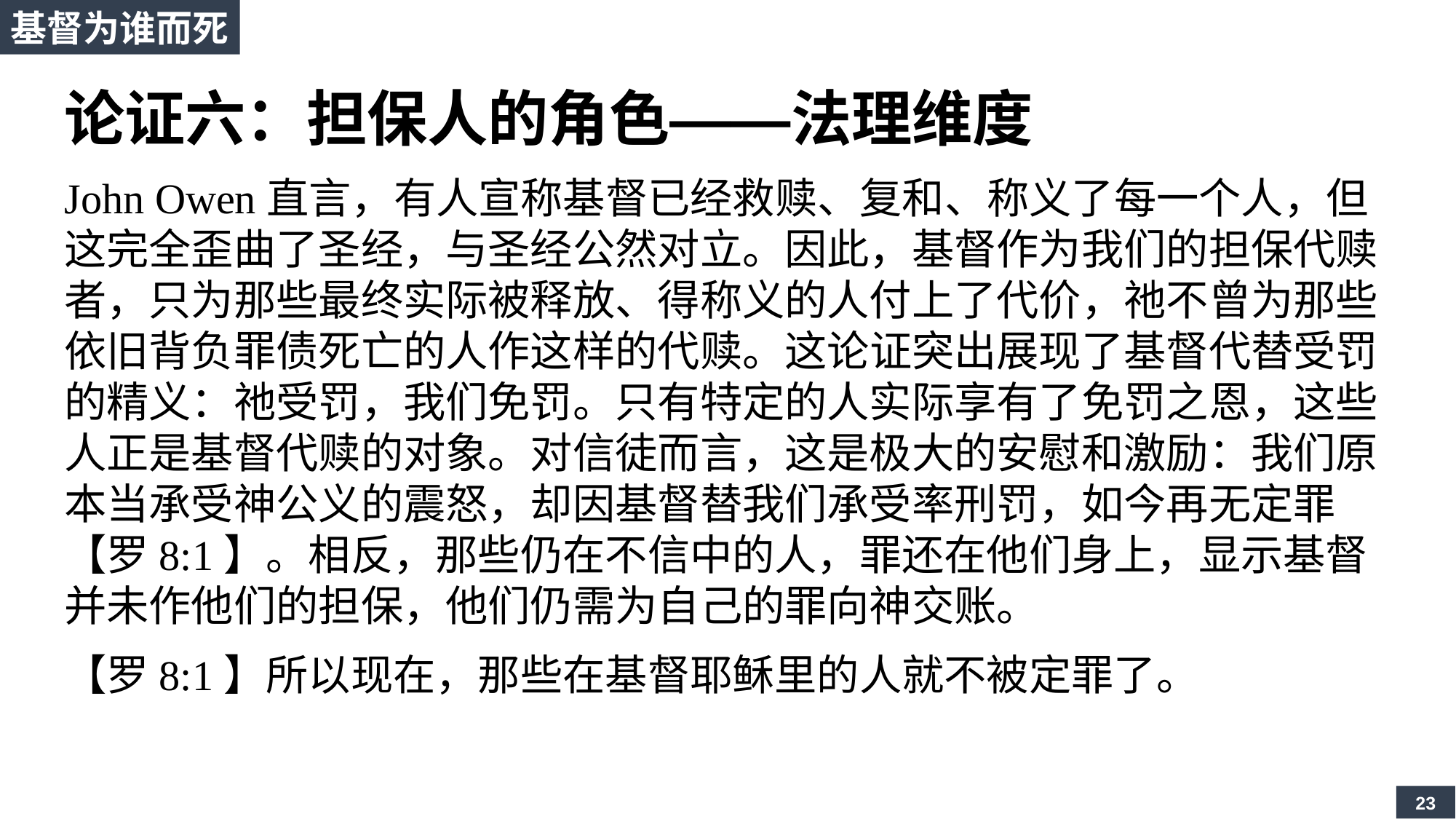

基督为谁而死
论证六：担保人的角色——法理维度
John Owen直言，有人宣称基督已经救赎、复和、称义了每一个人，但这完全歪曲了圣经，与圣经公然对立。因此，基督作为我们的担保代赎者，只为那些最终实际被释放、得称义的人付上了代价，祂不曾为那些依旧背负罪债死亡的人作这样的代赎。这论证突出展现了基督代替受罚的精义：祂受罚，我们免罚。只有特定的人实际享有了免罚之恩，这些人正是基督代赎的对象。对信徒而言，这是极大的安慰和激励：我们原本当承受神公义的震怒，却因基督替我们承受率刑罚，如今再无定罪【罗8:1】。相反，那些仍在不信中的人，罪还在他们身上，显示基督并未作他们的担保，他们仍需为自己的罪向神交账。
【罗8:1】所以现在，那些在基督耶稣里的人就不被定罪了。
23